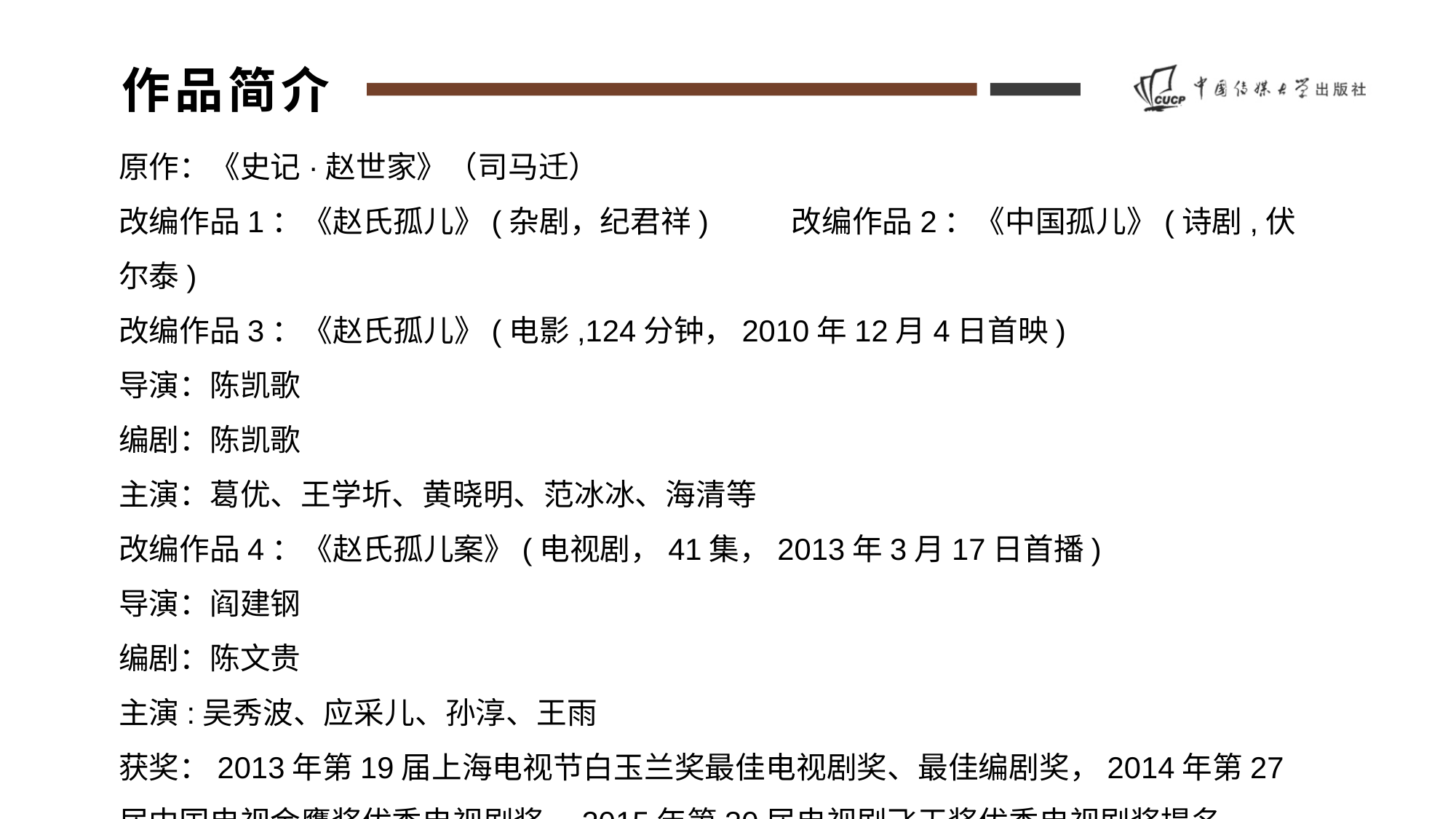

作品简介

原作：《史记·赵世家》（司马迁）
改编作品1：《赵氏孤儿》(杂剧，纪君祥)         改编作品2：《中国孤儿》(诗剧,伏尔泰)
改编作品3：《赵氏孤儿》(电影,124分钟，2010年12月4日首映)
导演：陈凯歌
编剧：陈凯歌
主演：葛优、王学圻、黄晓明、范冰冰、海清等
改编作品4：《赵氏孤儿案》(电视剧，41集，2013年3月17日首播)
导演：阎建钢
编剧：陈文贵
主演:吴秀波、应采儿、孙淳、王雨
获奖：2013年第19届上海电视节白玉兰奖最佳电视剧奖、最佳编剧奖，2014年第27届中国电视金鹰奖优秀电视剧奖，2015年第30届电视剧飞天奖优秀电视剧奖提名